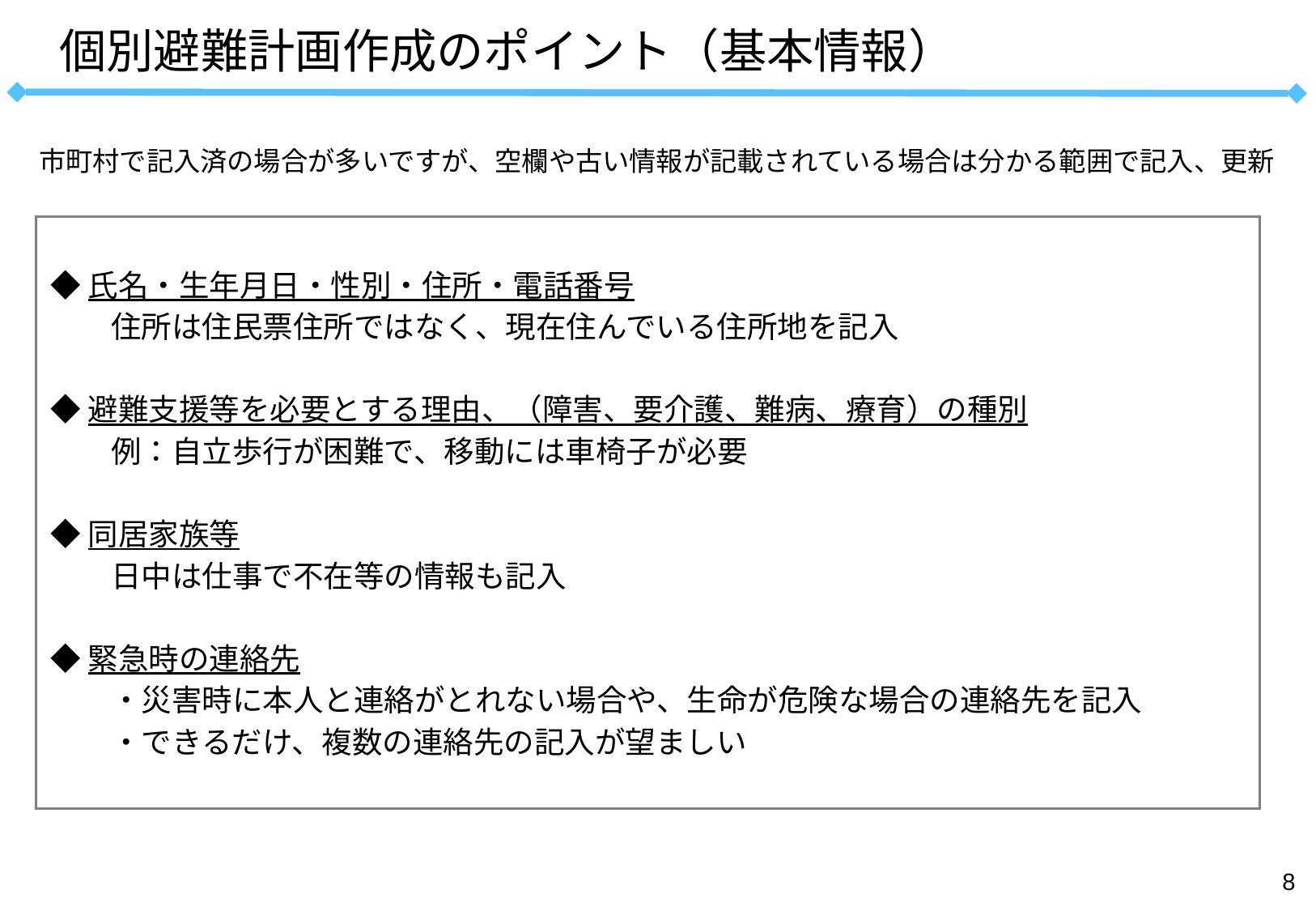

個別避難計画作成のポイント（基本情報）

市町村で記入済の場合が多いですが、空欄や古い情報が記載されている場合は分かる範囲で記入、更新
◆氏名・生年月日・性別・住所・電話番号
　　住所は住民票住所ではなく、現在住んでいる住所地を記入

◆避難支援等を必要とする理由、（障害、要介護、難病、療育）の種別
　　例：自立歩行が困難で、移動には車椅子が必要

◆同居家族等
　　日中は仕事で不在等の情報も記入

◆緊急時の連絡先
　　・災害時に本人と連絡がとれない場合や、生命が危険な場合の連絡先を記入
　　・できるだけ、複数の連絡先の記入が望ましい
8